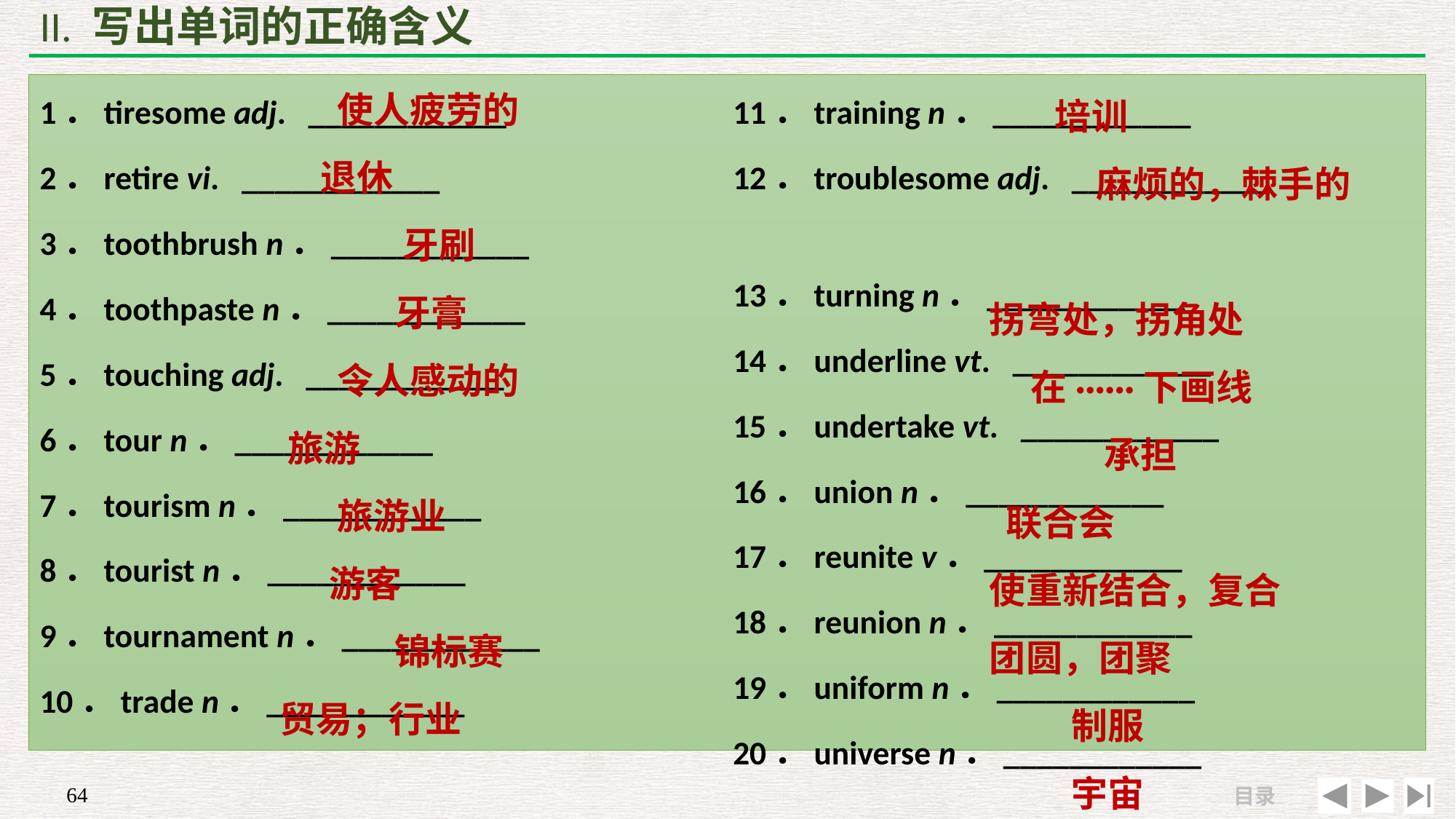

# II. 写出单词的正确含义
          使人疲劳的
        退休
                  牙刷
                 牙膏
          令人感动的
    旅游
          旅游业
         游客
                 锦标赛
   贸易；行业
         培训
              麻烦的，棘手的
 拐弯处，拐角处
      在······下画线
               承担
   联合会
 使重新结合，复合
 团圆，团聚
           制服
           宇宙
1．tiresome adj.   ____________
2．retire vi.   ____________
3．toothbrush n．____________
4．toothpaste n．____________
5．touching adj.   ____________
6．tour n．____________
7．tourism n．____________
8．tourist n．____________
9．tournament n．____________
10．trade n．____________
11．training n．____________
12．troublesome adj.   ____________
13．turning n．____________
14．underline vt.   ____________
15．undertake vt.   ____________
16．union n．____________
17．reunite v．____________
18．reunion n．____________
19．uniform n．____________
20．universe n．____________